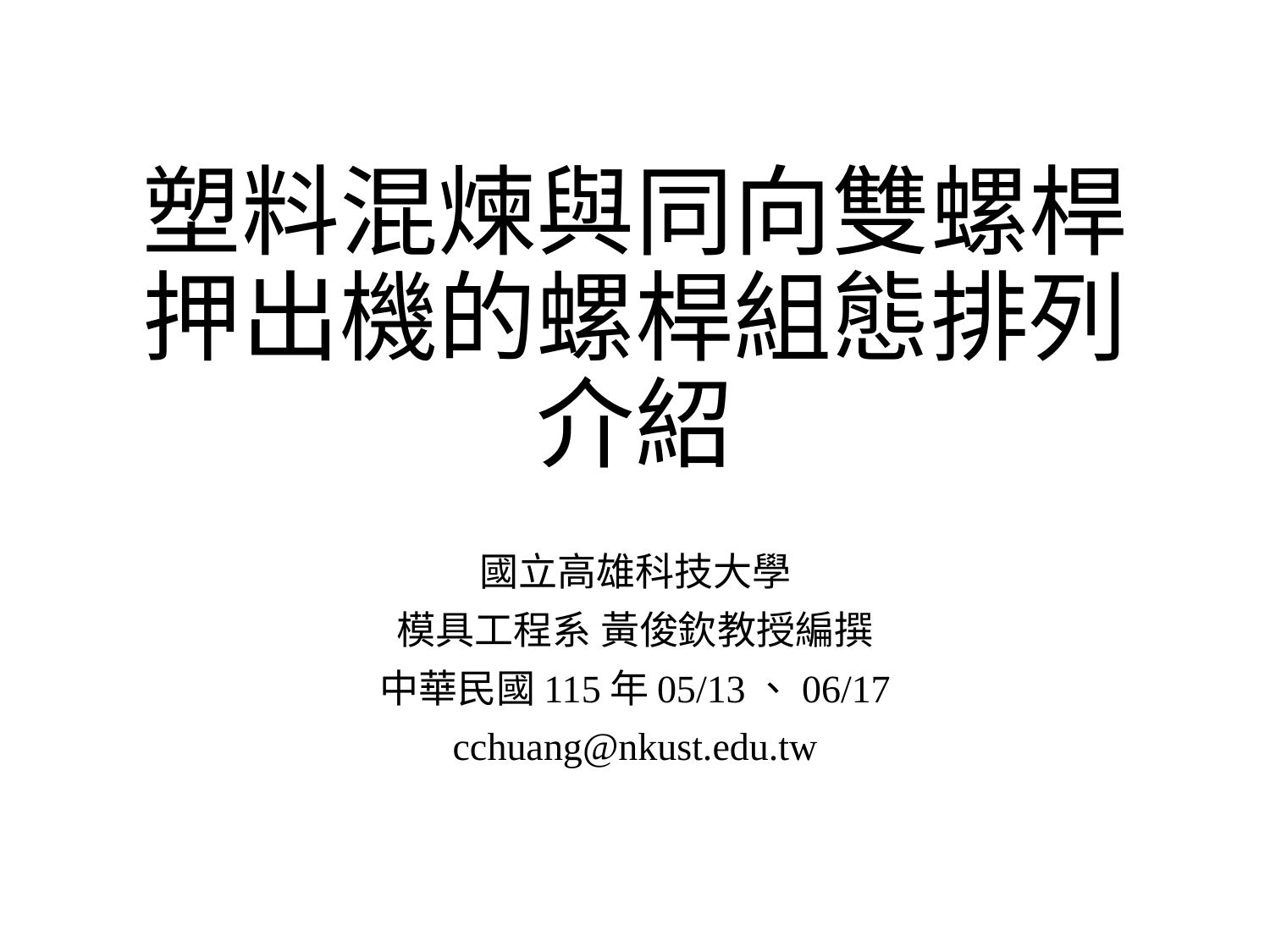

# 塑料混煉與同向雙螺桿押出機的螺桿組態排列介紹
國立高雄科技大學
模具工程系 黃俊欽教授編撰
中華民國115年05/13、06/17
cchuang@nkust.edu.tw